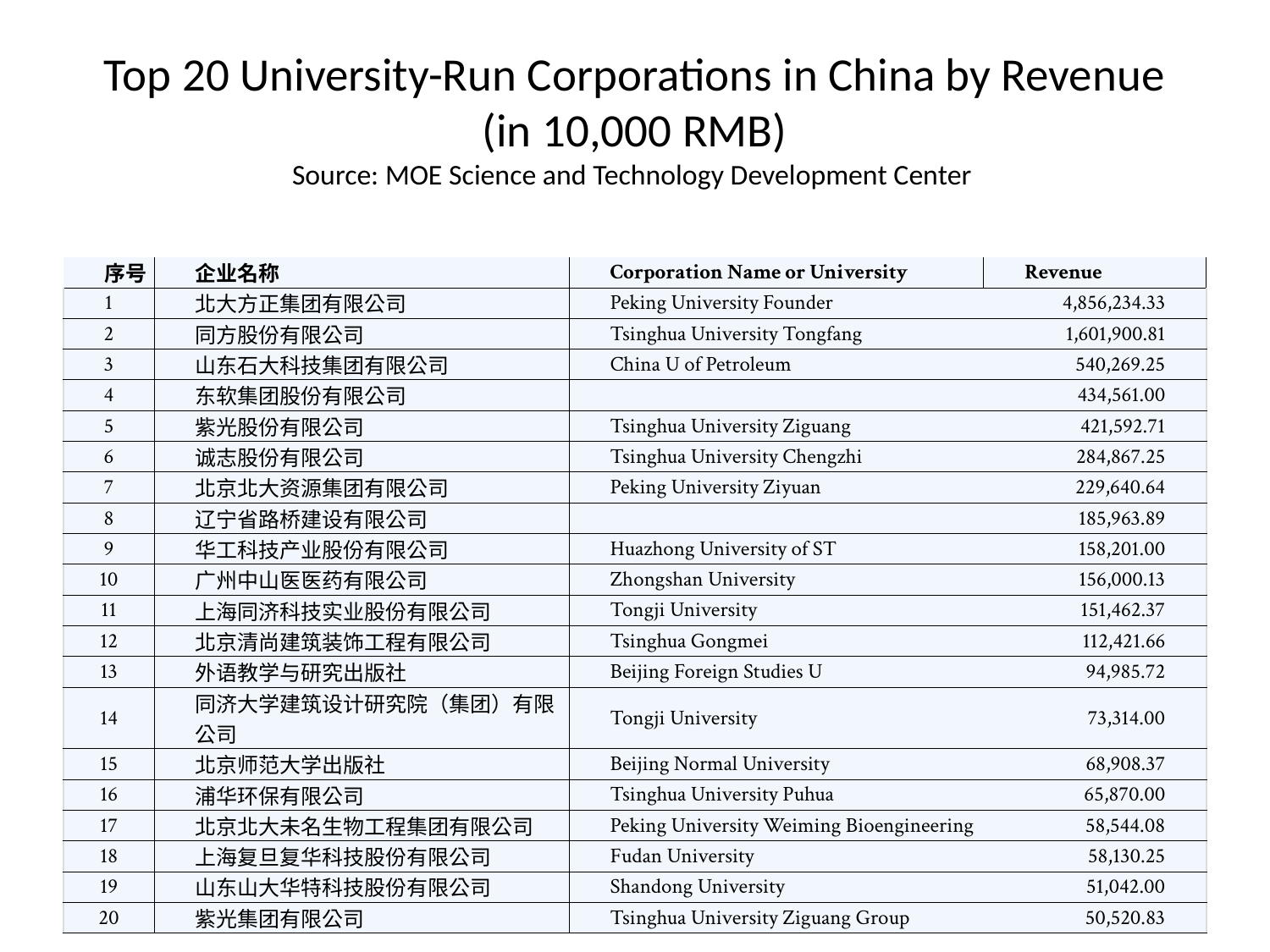

# Top 20 University-Run Corporations in China by Revenue (in 10,000 RMB) Source: MOE Science and Technology Development Center
| 序号 | 企业名称 | Corporation Name or University | Revenue |
| --- | --- | --- | --- |
| 1 | 北大方正集团有限公司 | Peking University Founder | 4,856,234.33 |
| 2 | 同方股份有限公司 | Tsinghua University Tongfang | 1,601,900.81 |
| 3 | 山东石大科技集团有限公司 | China U of Petroleum | 540,269.25 |
| 4 | 东软集团股份有限公司 |  | 434,561.00 |
| 5 | 紫光股份有限公司 | Tsinghua University Ziguang | 421,592.71 |
| 6 | 诚志股份有限公司 | Tsinghua University Chengzhi | 284,867.25 |
| 7 | 北京北大资源集团有限公司 | Peking University Ziyuan | 229,640.64 |
| 8 | 辽宁省路桥建设有限公司 |  | 185,963.89 |
| 9 | 华工科技产业股份有限公司 | Huazhong University of ST | 158,201.00 |
| 10 | 广州中山医医药有限公司 | Zhongshan University | 156,000.13 |
| 11 | 上海同济科技实业股份有限公司 | Tongji University | 151,462.37 |
| 12 | 北京清尚建筑装饰工程有限公司 | Tsinghua Gongmei | 112,421.66 |
| 13 | 外语教学与研究出版社 | Beijing Foreign Studies U | 94,985.72 |
| 14 | 同济大学建筑设计研究院（集团）有限公司 | Tongji University | 73,314.00 |
| 15 | 北京师范大学出版社 | Beijing Normal University | 68,908.37 |
| 16 | 浦华环保有限公司 | Tsinghua University Puhua | 65,870.00 |
| 17 | 北京北大未名生物工程集团有限公司 | Peking University Weiming Bioengineering | 58,544.08 |
| 18 | 上海复旦复华科技股份有限公司 | Fudan University | 58,130.25 |
| 19 | 山东山大华特科技股份有限公司 | Shandong University | 51,042.00 |
| 20 | 紫光集团有限公司 | Tsinghua University Ziguang Group | 50,520.83 |
4/10/2012
Higher Education China and India (c) Shyam Sunder
27